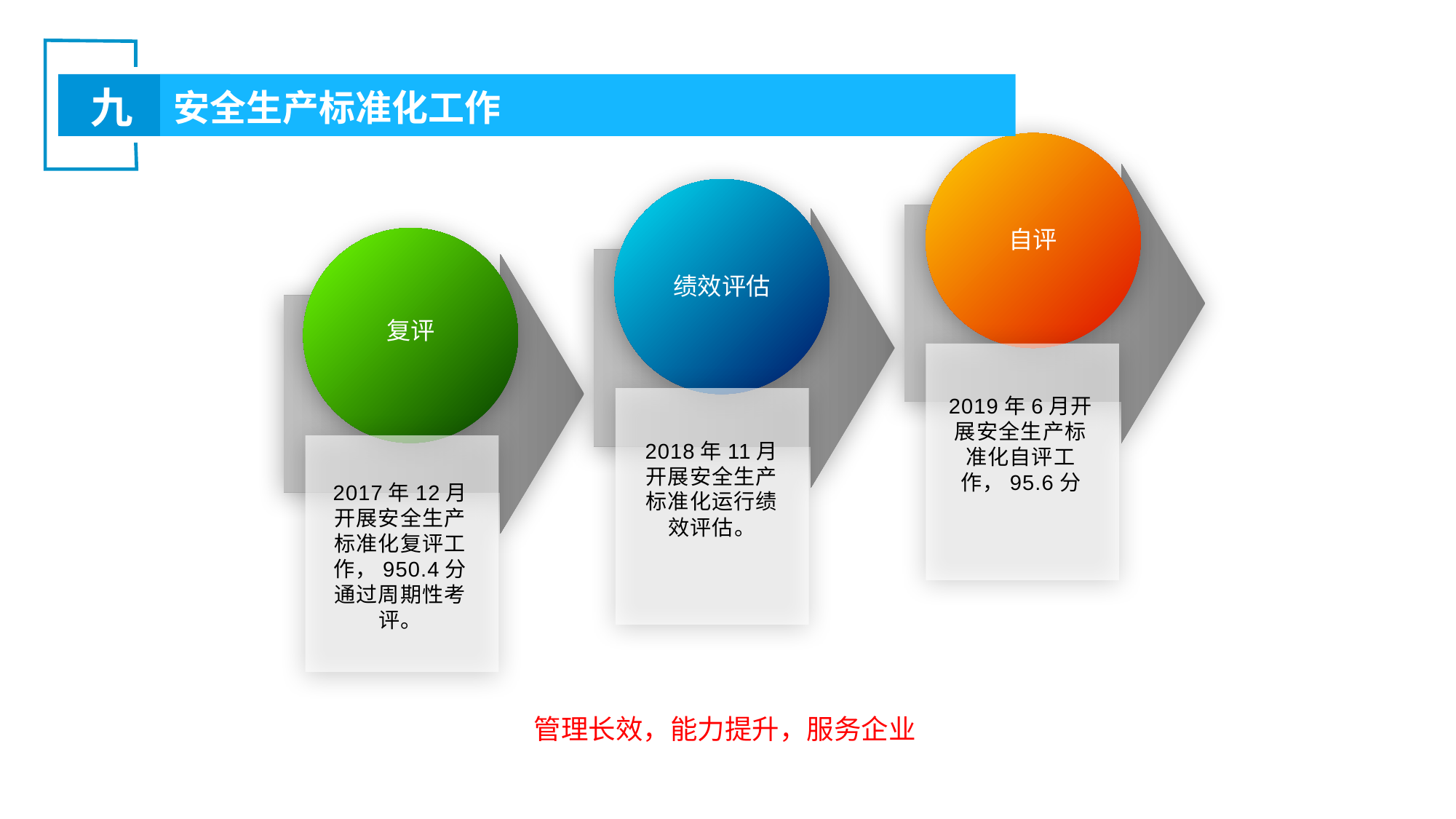

九
安全生产标准化工作

自评

绩效评估
复评

2019年6月开展安全生产标准化自评工作，95.6分

2018年11月开展安全生产标准化运行绩效评估。

2017年12月开展安全生产标准化复评工作，950.4分通过周期性考评。
管理长效，能力提升，服务企业